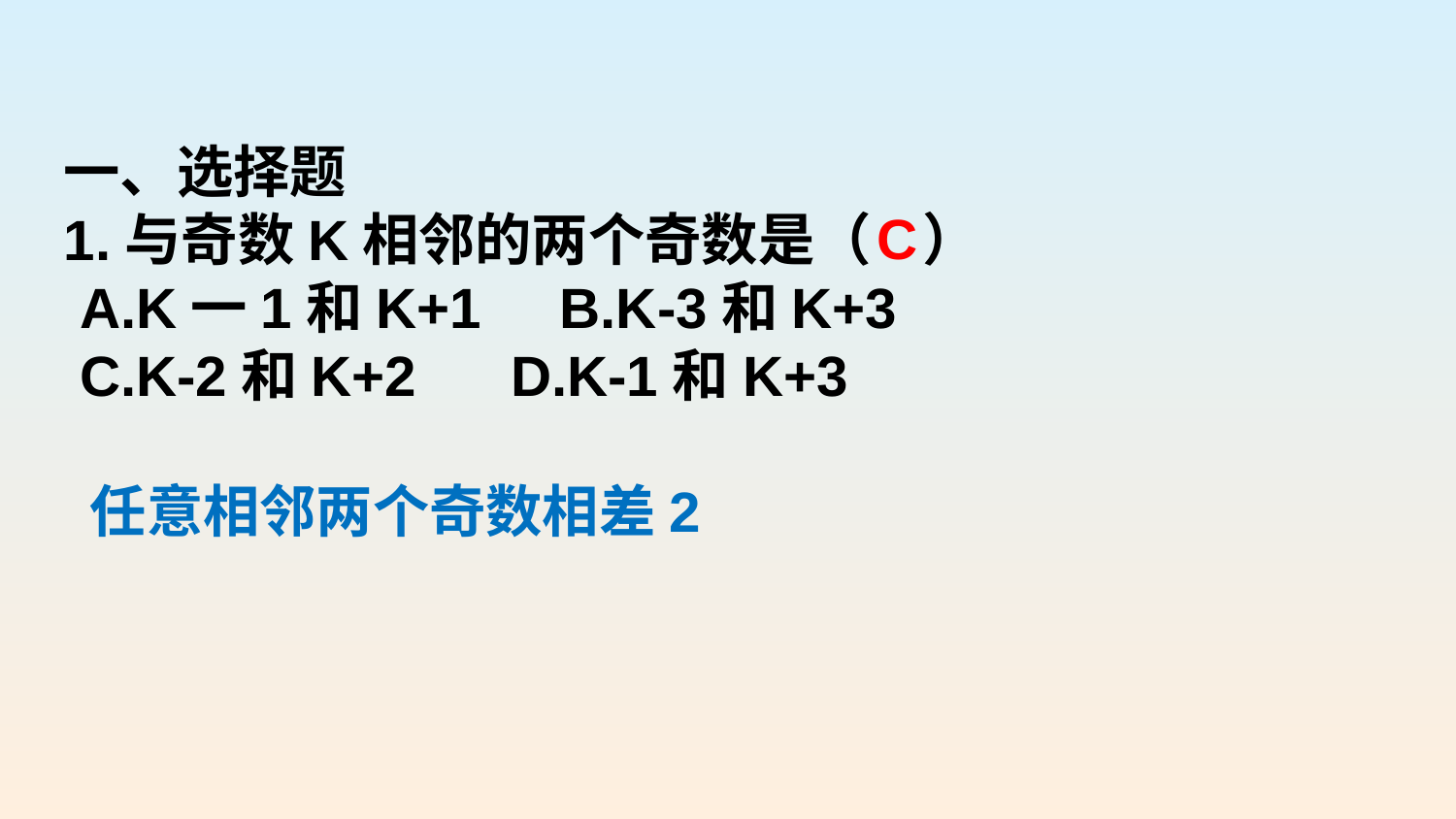

一、选择题
1.与奇数K相邻的两个奇数是（    ）
 A.K一1和K+1     B.K-3和K+3
 C.K-2和K+2      D.K-1和K+3

 任意相邻两个奇数相差2

C